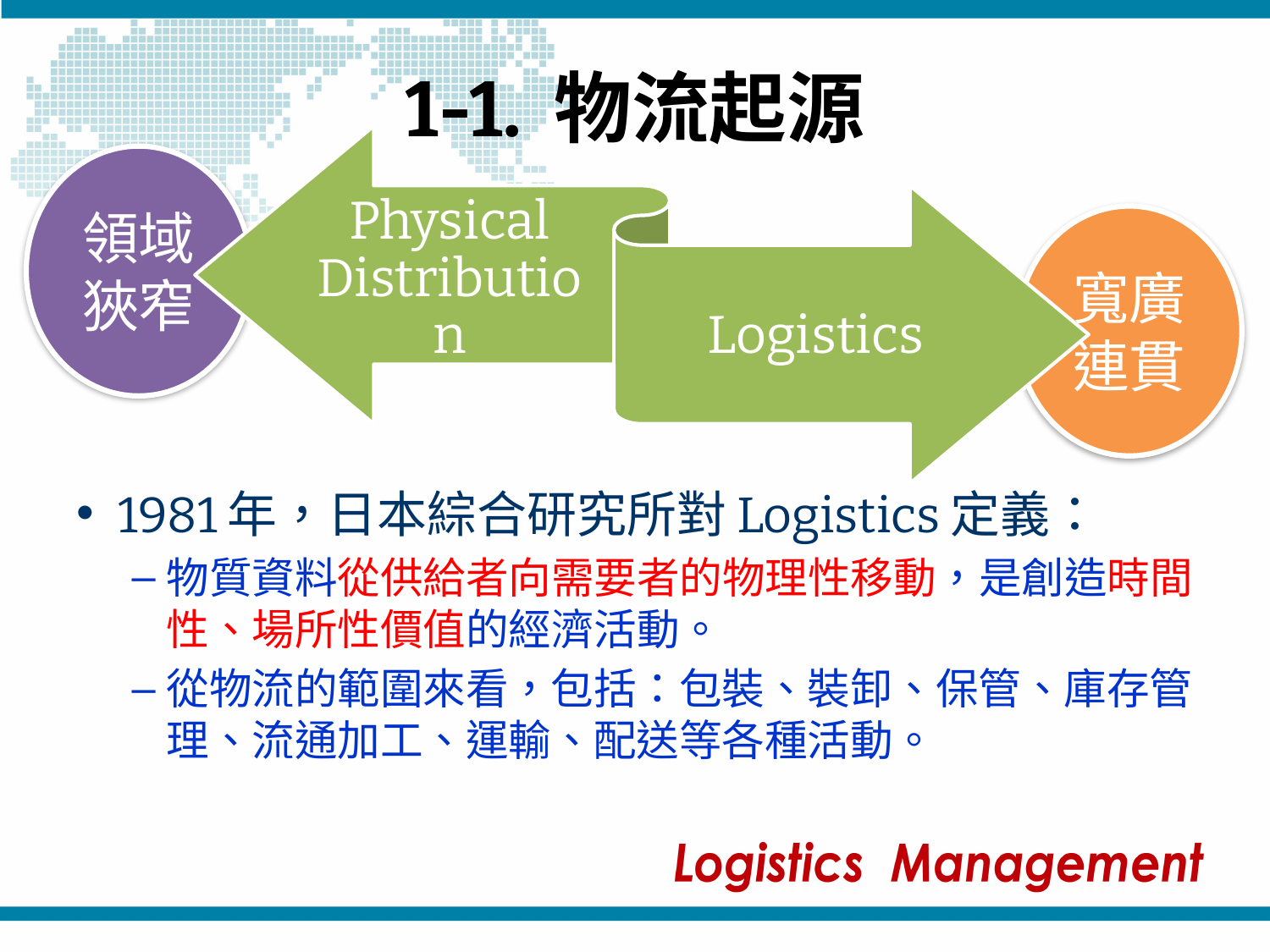

# 1-1. 物流起源
Physical Distribution
Logistics
領域狹窄
寬廣連貫
1981年，日本綜合研究所對Logistics定義：
物質資料從供給者向需要者的物理性移動，是創造時間性、場所性價值的經濟活動。
從物流的範圍來看，包括：包裝、裝卸、保管、庫存管理、流通加工、運輸、配送等各種活動。